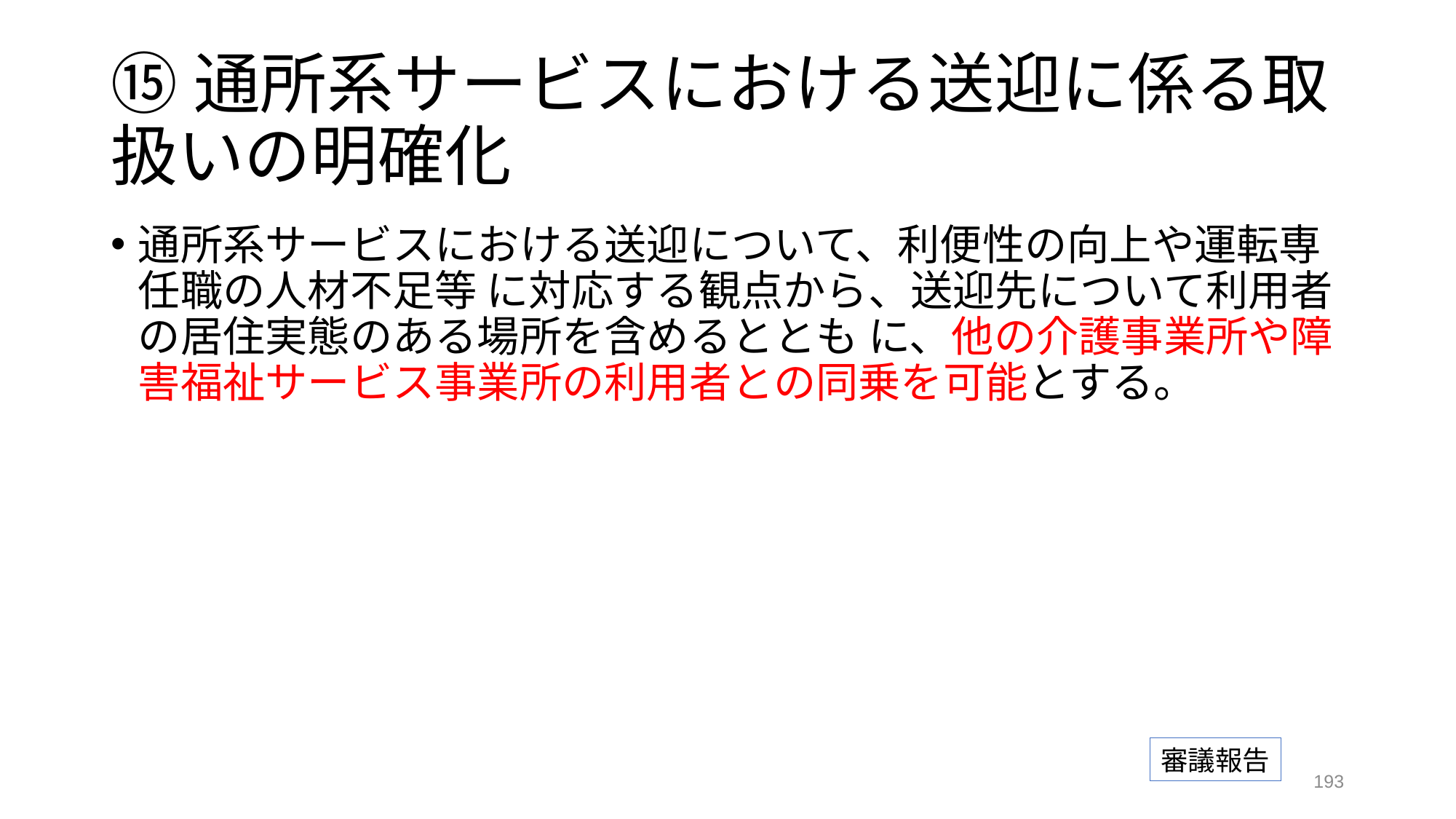

# ⑮通所系サービスにおける送迎に係る取扱いの明確化
通所系サービスにおける送迎について、利便性の向上や運転専任職の人材不足等 に対応する観点から、送迎先について利用者の居住実態のある場所を含めるととも に、他の介護事業所や障害福祉サービス事業所の利用者との同乗を可能とする。
審議報告
193